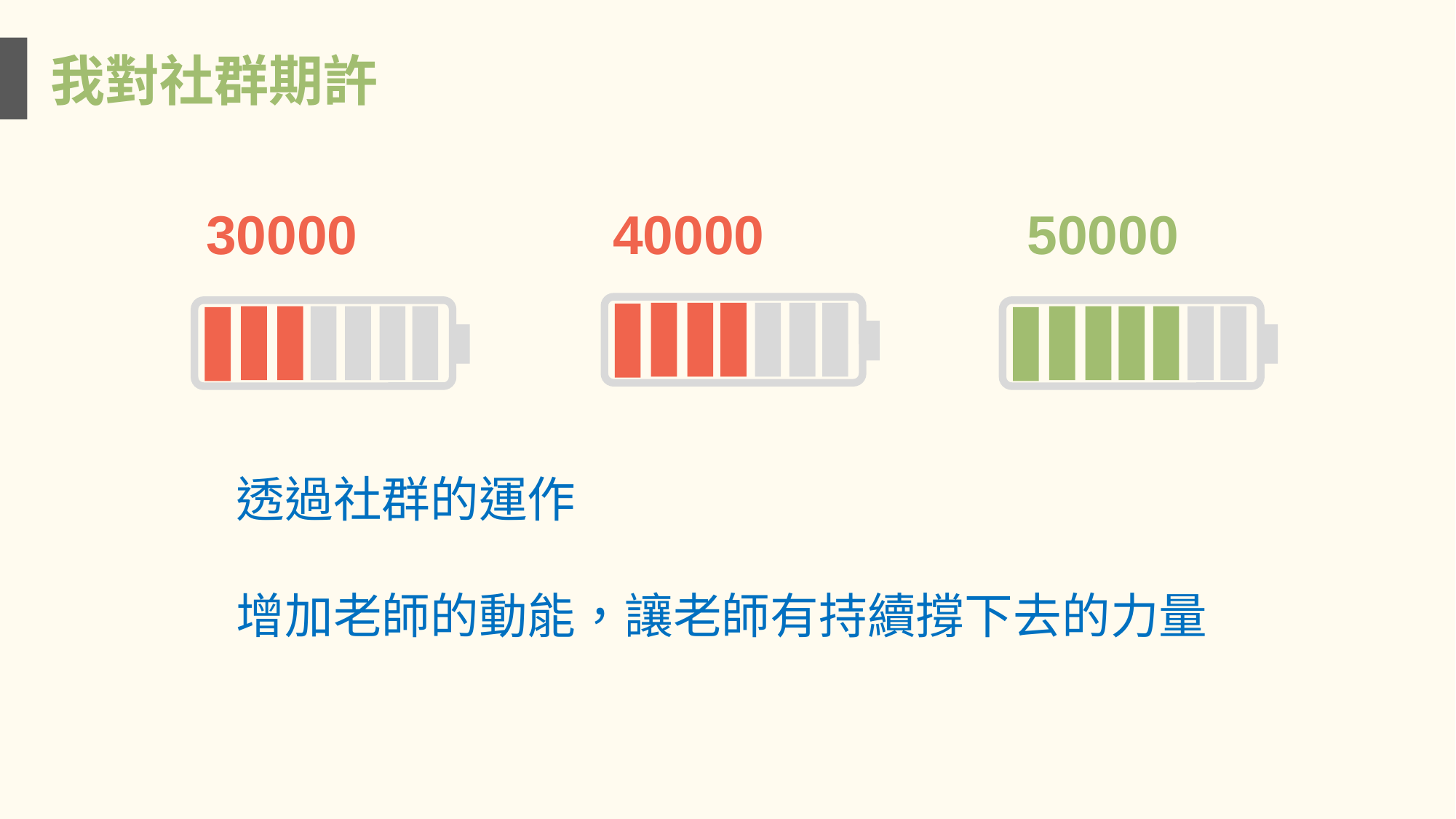

我對社群期許
30000
40000
50000

透過社群的運作

增加老師的動能，讓老師有持續撐下去的力量